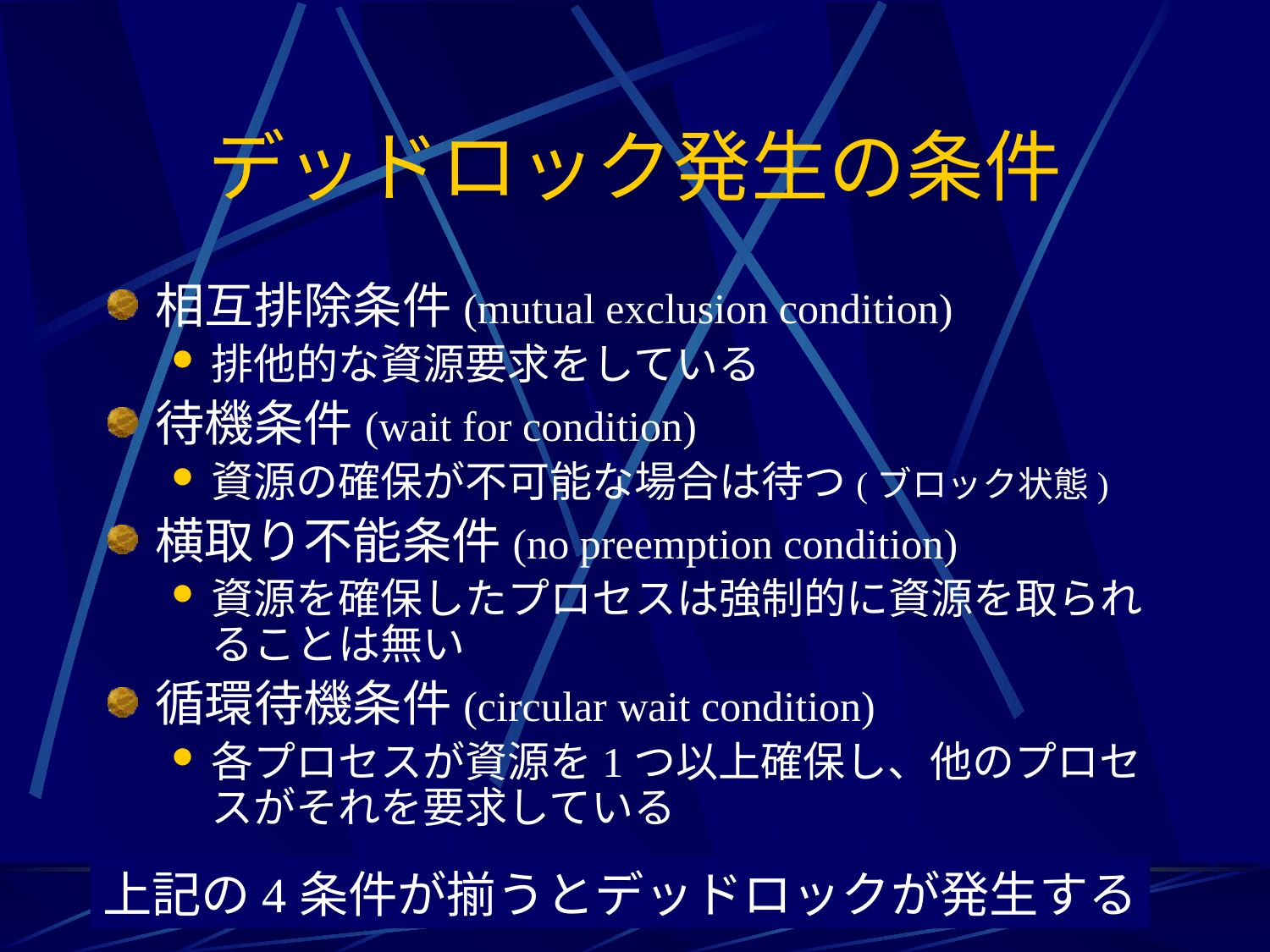

# デッドロック発生の条件
相互排除条件(mutual exclusion condition)
排他的な資源要求をしている
待機条件(wait for condition)
資源の確保が不可能な場合は待つ(ブロック状態)
横取り不能条件(no preemption condition)
資源を確保したプロセスは強制的に資源を取られることは無い
循環待機条件(circular wait condition)
各プロセスが資源を1つ以上確保し、他のプロセスがそれを要求している
上記の4条件が揃うとデッドロックが発生する